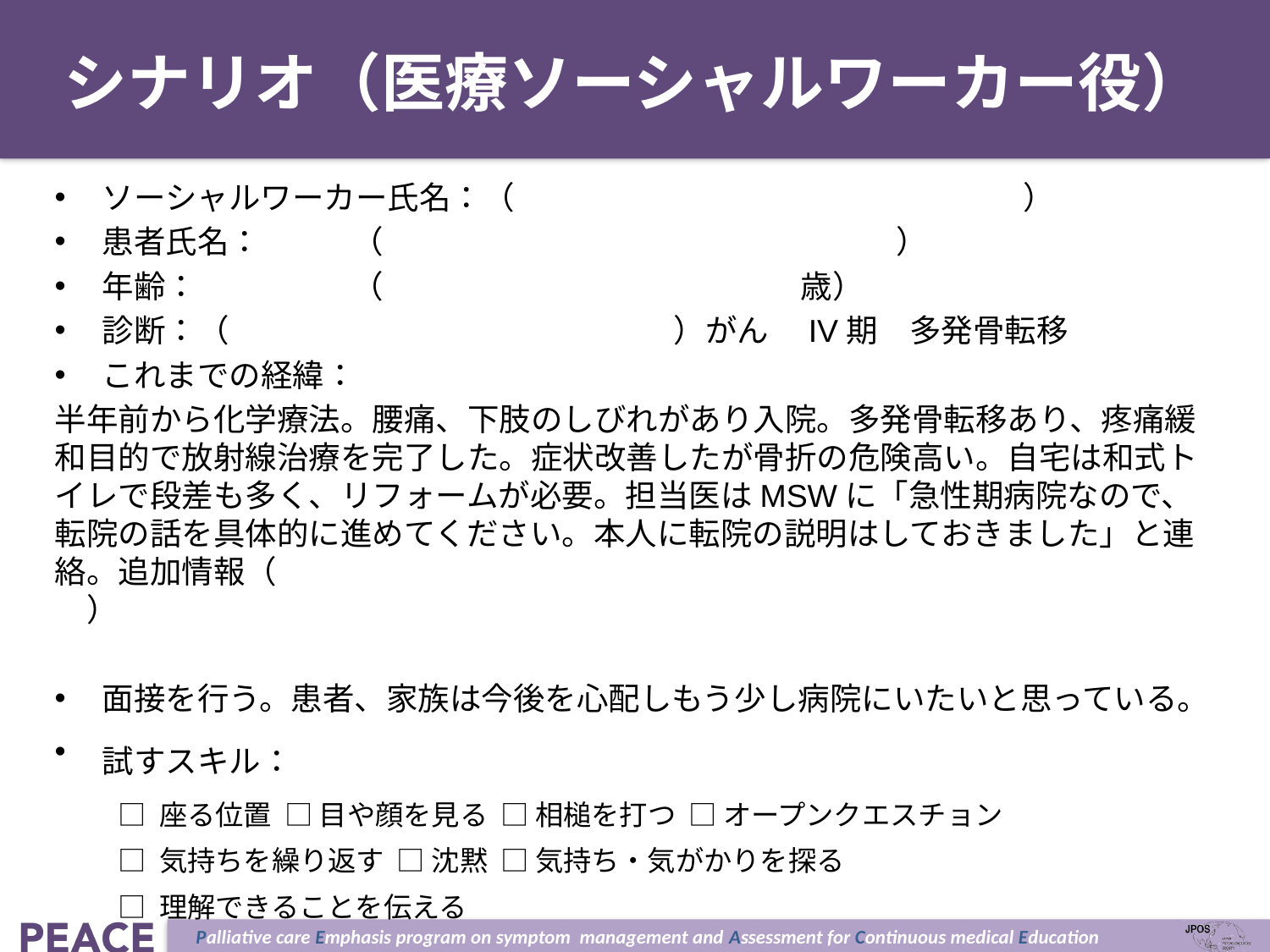

# シナリオ（医療ソーシャルワーカー役）
ソーシャルワーカー氏名：	（		　　　　　　　　　）
患者氏名：	（		　　　　　　　　　）
年齢：	（	　　　　　　　　　　歳）
診断：（				　　）がん　IV期　多発骨転移
これまでの経緯：
半年前から化学療法。腰痛、下肢のしびれがあり入院。多発骨転移あり、疼痛緩和目的で放射線治療を完了した。症状改善したが骨折の危険高い。自宅は和式トイレで段差も多く、リフォームが必要。担当医はMSWに「急性期病院なので、転院の話を具体的に進めてください。本人に転院の説明はしておきました」と連絡。追加情報（　　　　　　　　　　　　　　　　　　　　　　　　　　　　　　）

面接を行う。患者、家族は今後を心配しもう少し病院にいたいと思っている。
試すスキル：
□ 座る位置  □ 目や顔を見る  □ 相槌を打つ  □ オープンクエスチョン
□ 気持ちを繰り返す  □ 沈黙  □ 気持ち・気がかりを探る
□ 理解できることを伝える